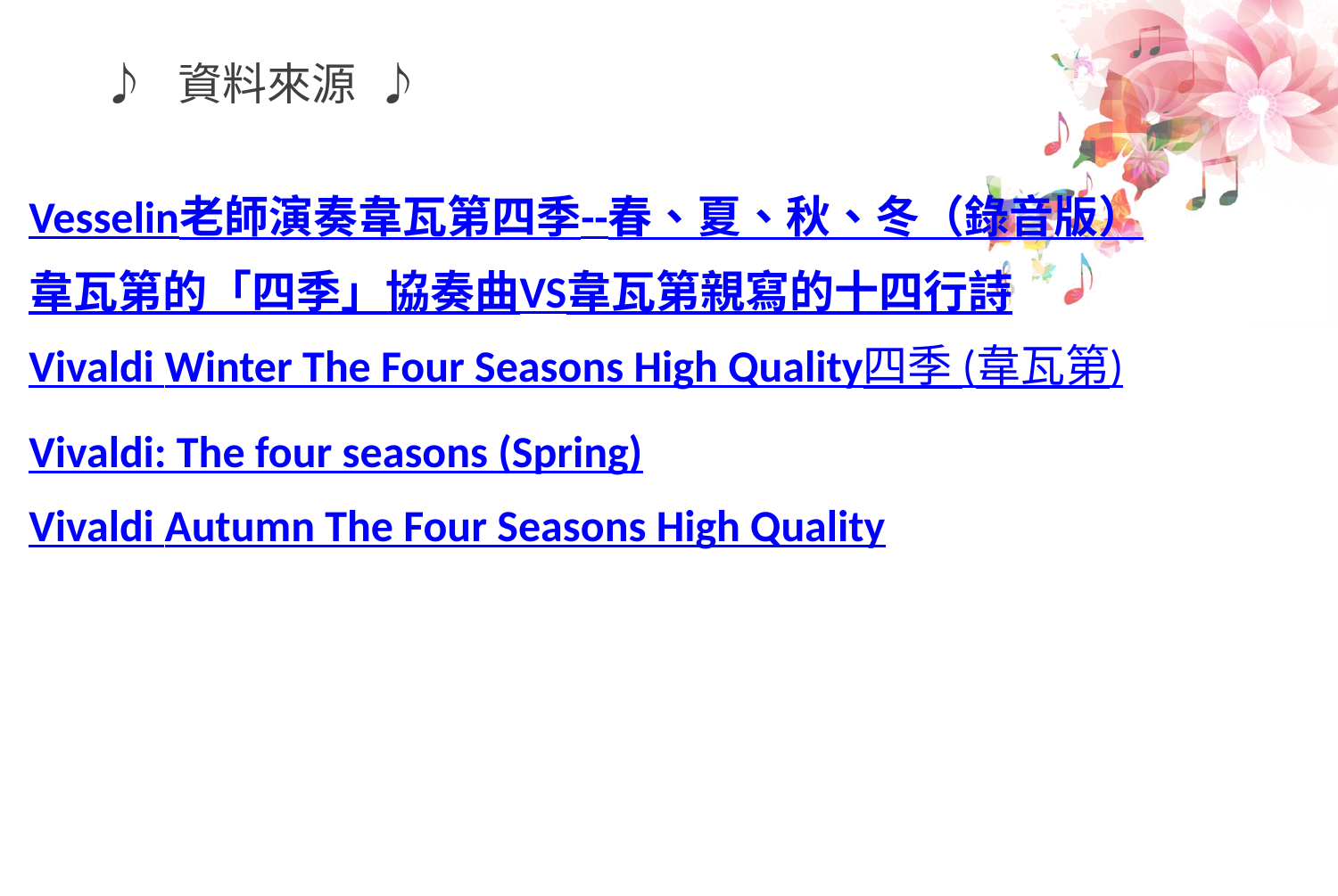

Vesselin老師演奏韋瓦第四季--春、夏、秋、冬（錄音版）
韋瓦第的「四季」協奏曲VS韋瓦第親寫的十四行詩
Vivaldi Winter The Four Seasons High Quality四季 (韋瓦第)
Vivaldi: The four seasons (Spring)
Vivaldi Autumn The Four Seasons High Quality